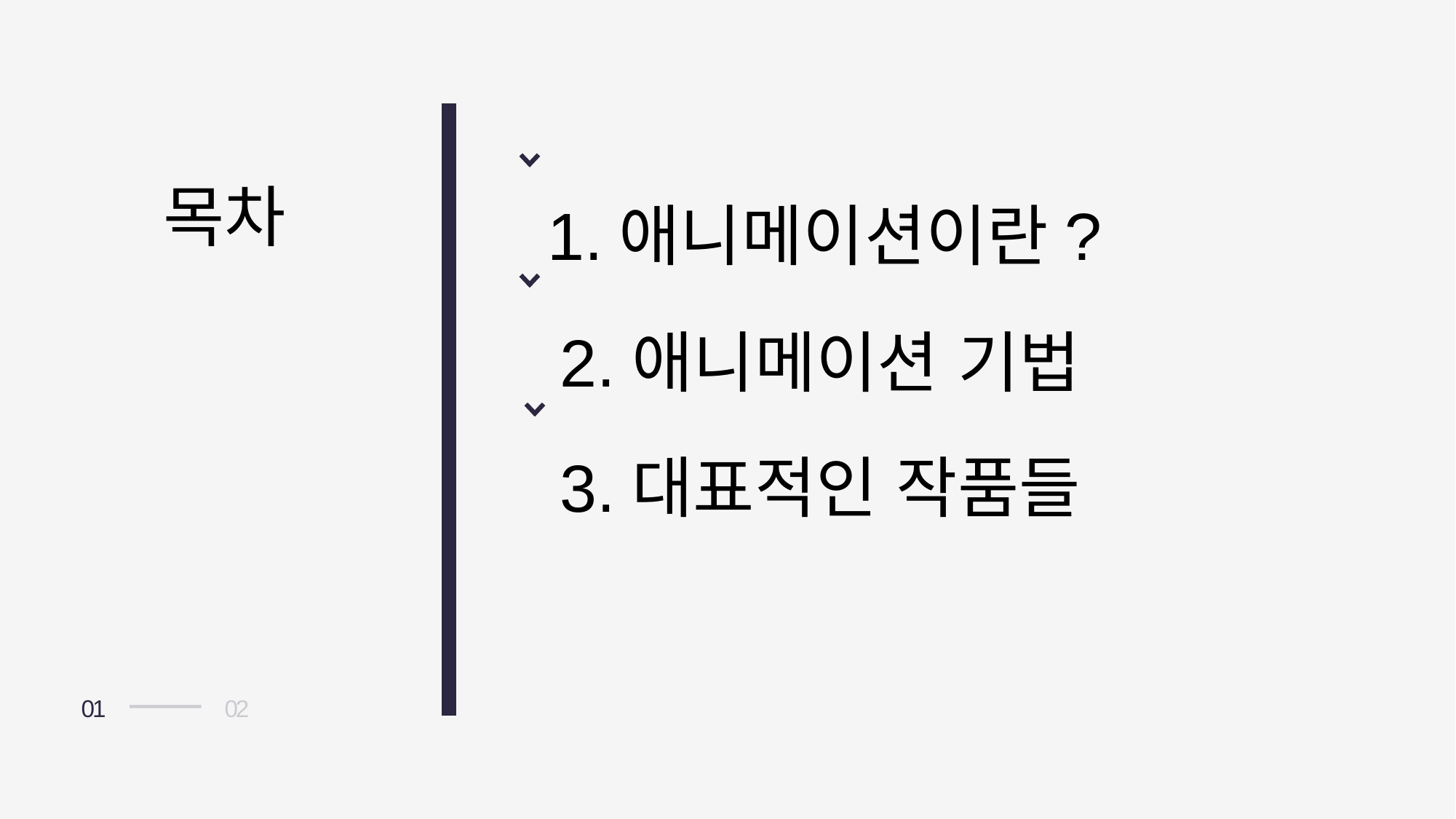

목차
1.애니메이션이란?
2.애니메이션 기법
3.대표적인 작품들
01
02